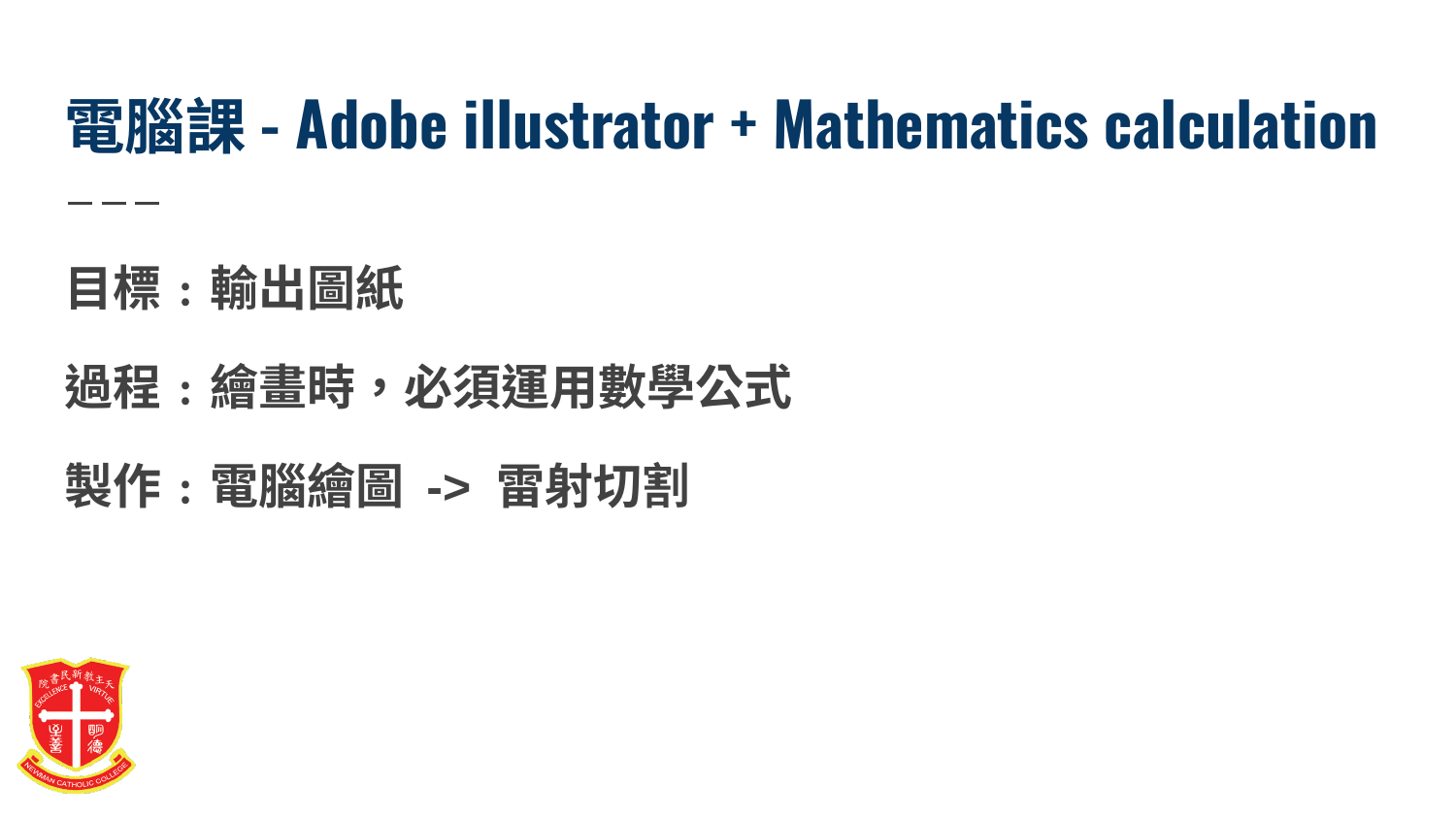

# 電腦課- Adobe illustrator + Mathematics calculation
目標﹕輸出圖紙
過程﹕繪畫時，必須運用數學公式
製作﹕電腦繪圖 -> 雷射切割